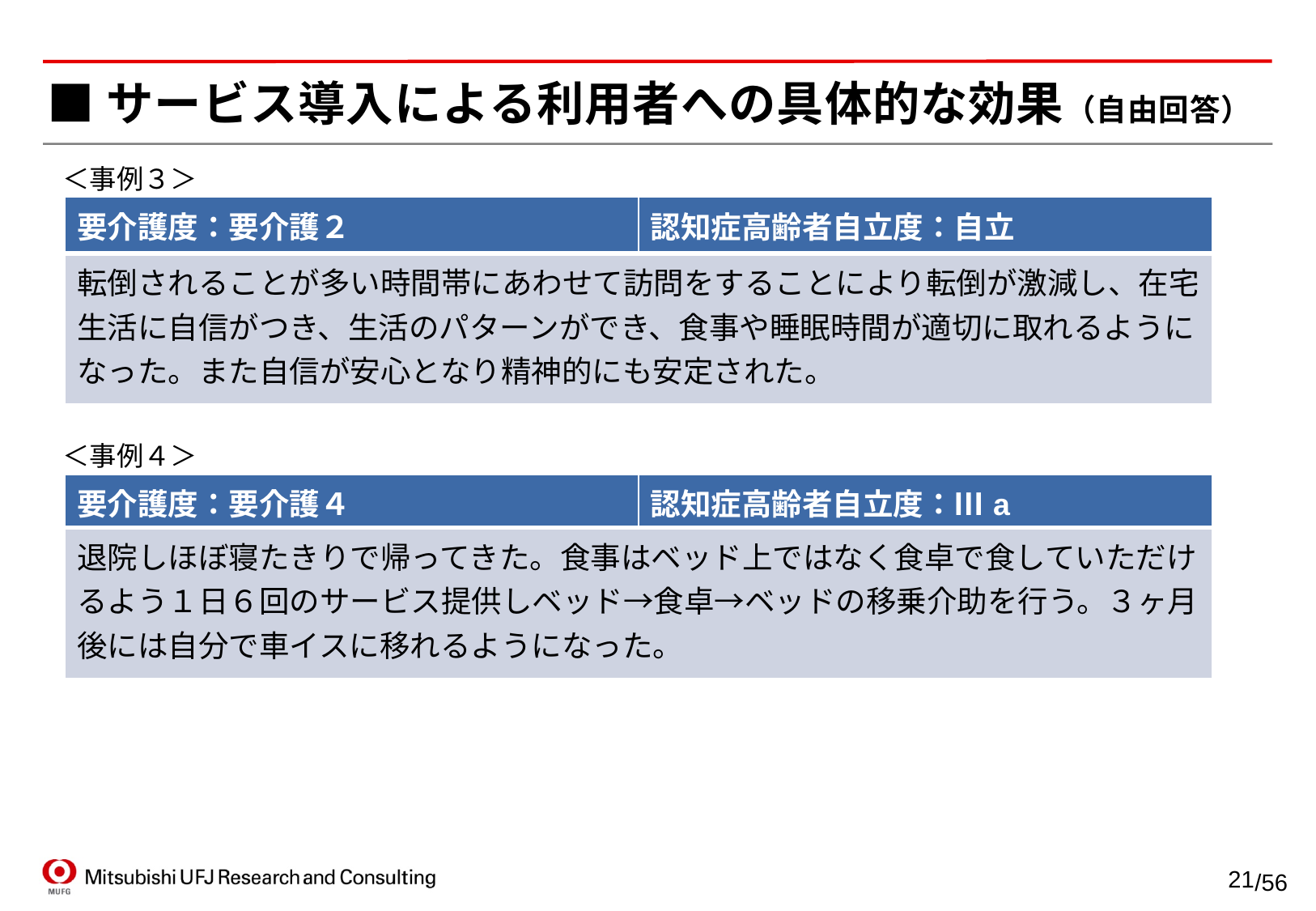

# ■サービス導入による利用者への具体的な効果（自由回答）
＜事例３＞
| 要介護度：要介護２ | 認知症高齢者自立度：自立 |
| --- | --- |
| 転倒されることが多い時間帯にあわせて訪問をすることにより転倒が激減し、在宅生活に自信がつき、生活のパターンができ、食事や睡眠時間が適切に取れるようになった。また自信が安心となり精神的にも安定された。 |  |
＜事例４＞
| 要介護度：要介護４ | 認知症高齢者自立度：Ⅲa |
| --- | --- |
| 退院しほぼ寝たきりで帰ってきた。食事はベッド上ではなく食卓で食していただけるよう１日６回のサービス提供しベッド→食卓→ベッドの移乗介助を行う。３ヶ月後には自分で車イスに移れるようになった。 |  |